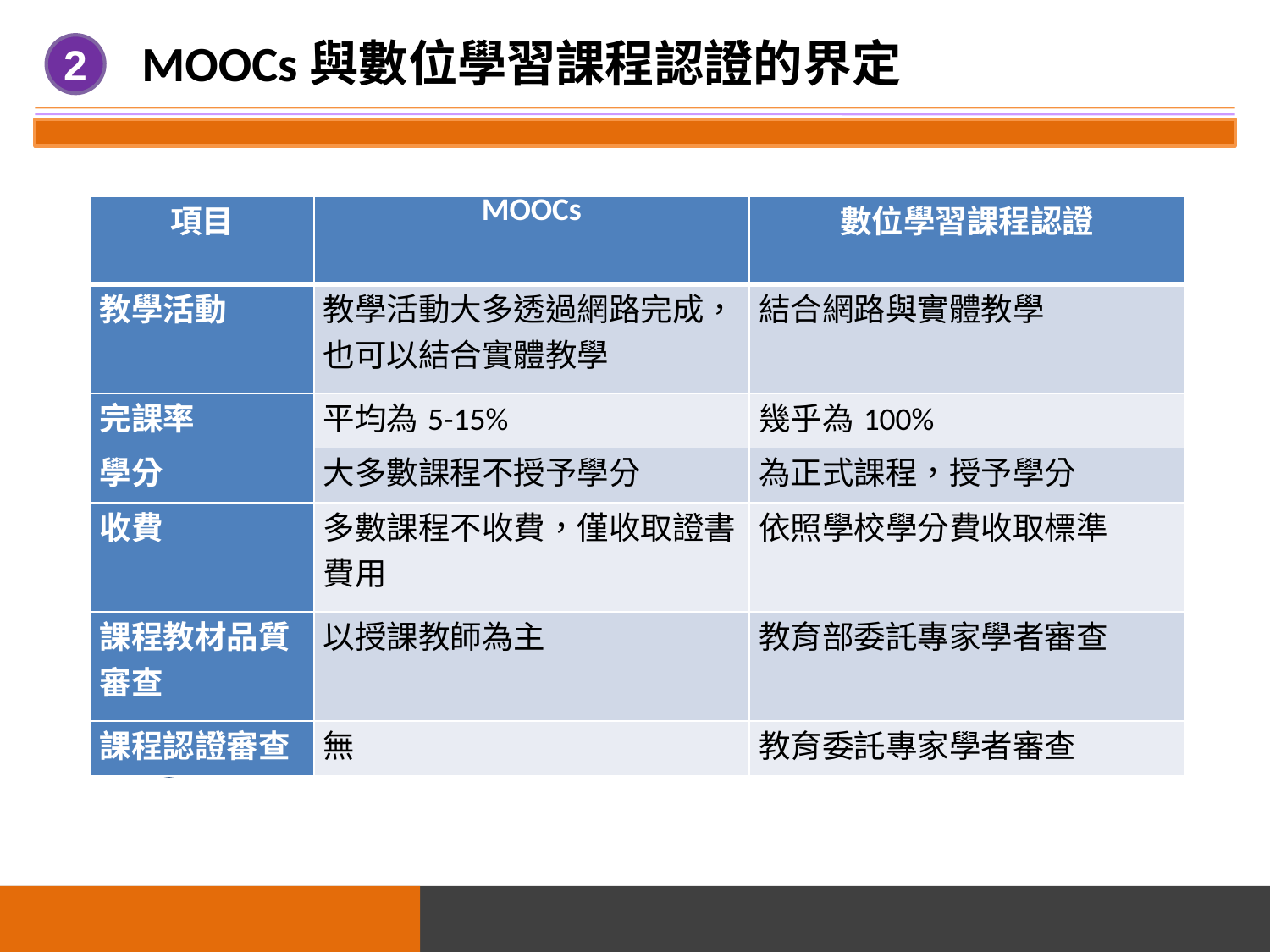

MOOCs與數位學習課程認證的界定
2

| 項目 | MOOCs | 數位學習課程認證 |
| --- | --- | --- |
| 教學活動 | 教學活動大多透過網路完成，也可以結合實體教學 | 結合網路與實體教學 |
| 完課率 | 平均為5-15% | 幾乎為100% |
| 學分 | 大多數課程不授予學分 | 為正式課程，授予學分 |
| 收費 | 多數課程不收費，僅收取證書費用 | 依照學校學分費收取標準 |
| 課程教材品質審查 | 以授課教師為主 | 教育部委託專家學者審查 |
| 課程認證審查 | 無 | 教育委託專家學者審查 |